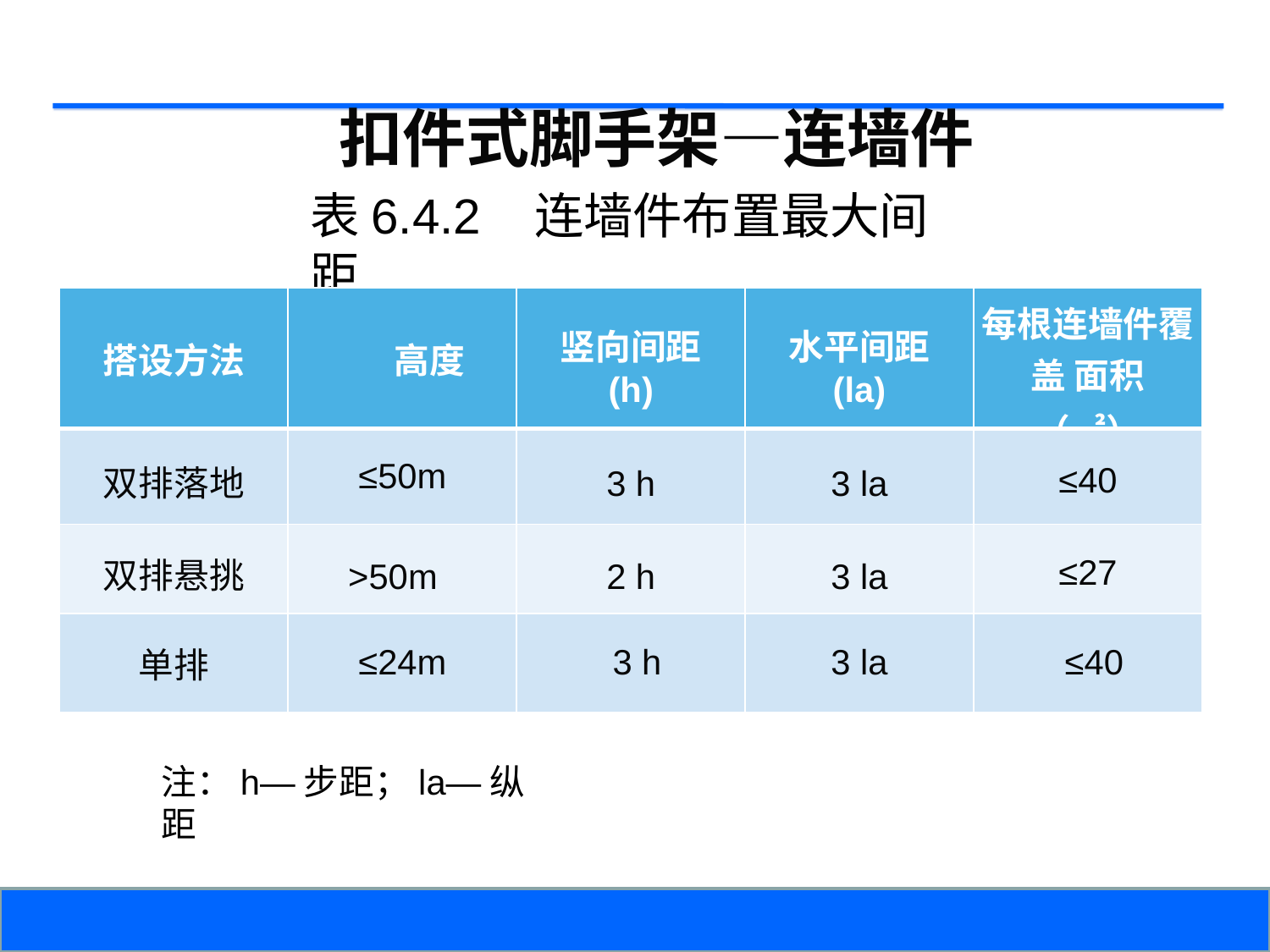

扣件式脚手架—连墙件
表6.4.2   连墙件布置最大间距
| 搭设方法 | 高度 | 竖向间距 (h) | 水平间距 (la) | 每根连墙件覆盖 面积 （㎡） |
| --- | --- | --- | --- | --- |
| 双排落地 | ≤50m | 3 h | 3 la | ≤40 |
| 双排悬挑 | >50m | 2 h | 3 la | ≤27 |
| 单排 | ≤24m | 3 h | 3 la | ≤40 |
注：h—步距；la—纵距